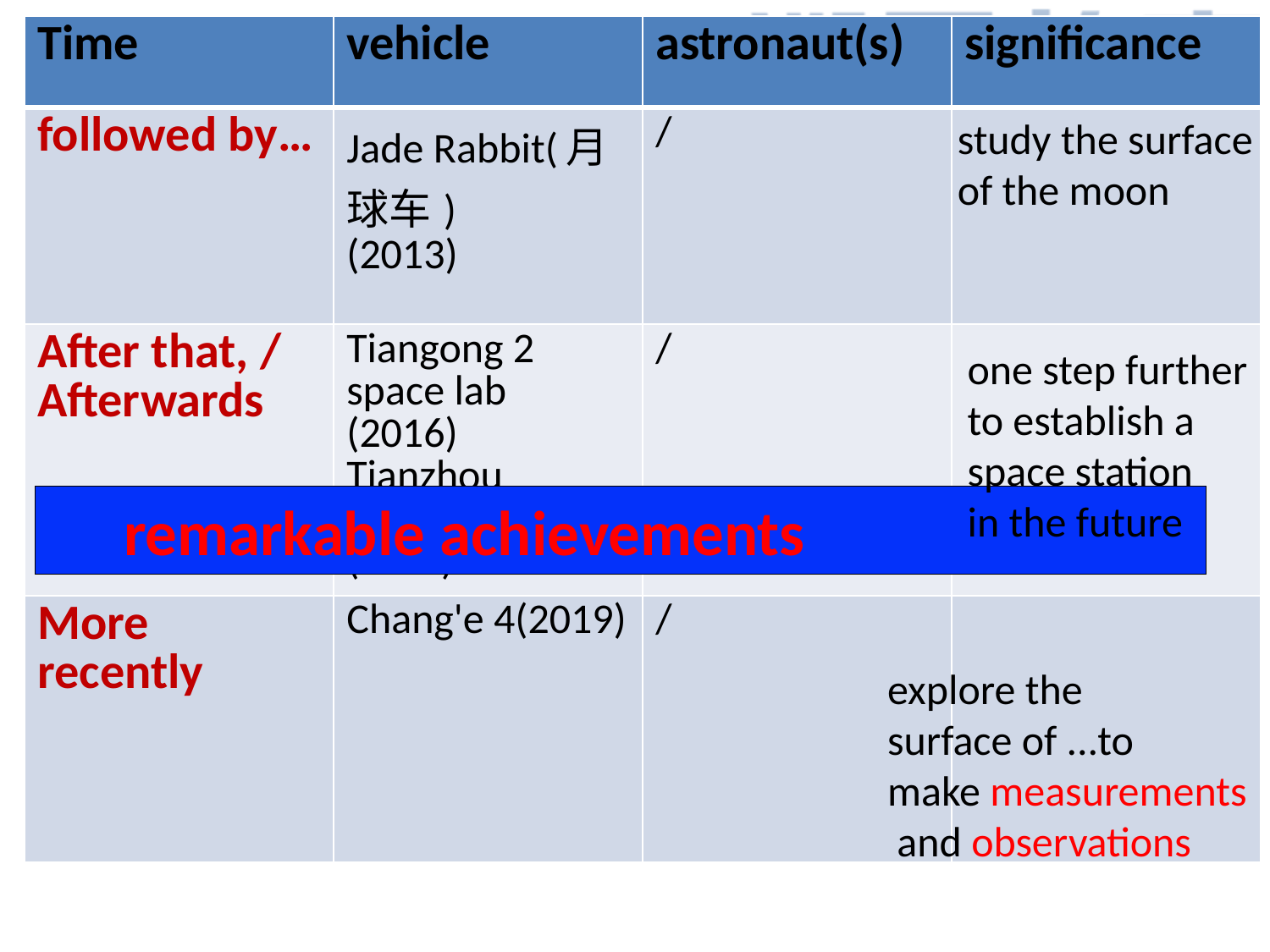

| Time | vehicle | astronaut(s) | significance |
| --- | --- | --- | --- |
| followed by… | Jade Rabbit(月球车) (2013) | / |  |
| After that, / Afterwards | Tiangong 2 space lab (2016) Tianzhou 1(2017) (dock) | / |  |
| More recently | Chang'e 4(2019) | / |  |
#
study the surface
of the moon
one step further
to establish a
space station
in the future
        remarkable achievements
explore the
surface of ...to
make measurements
 and observations